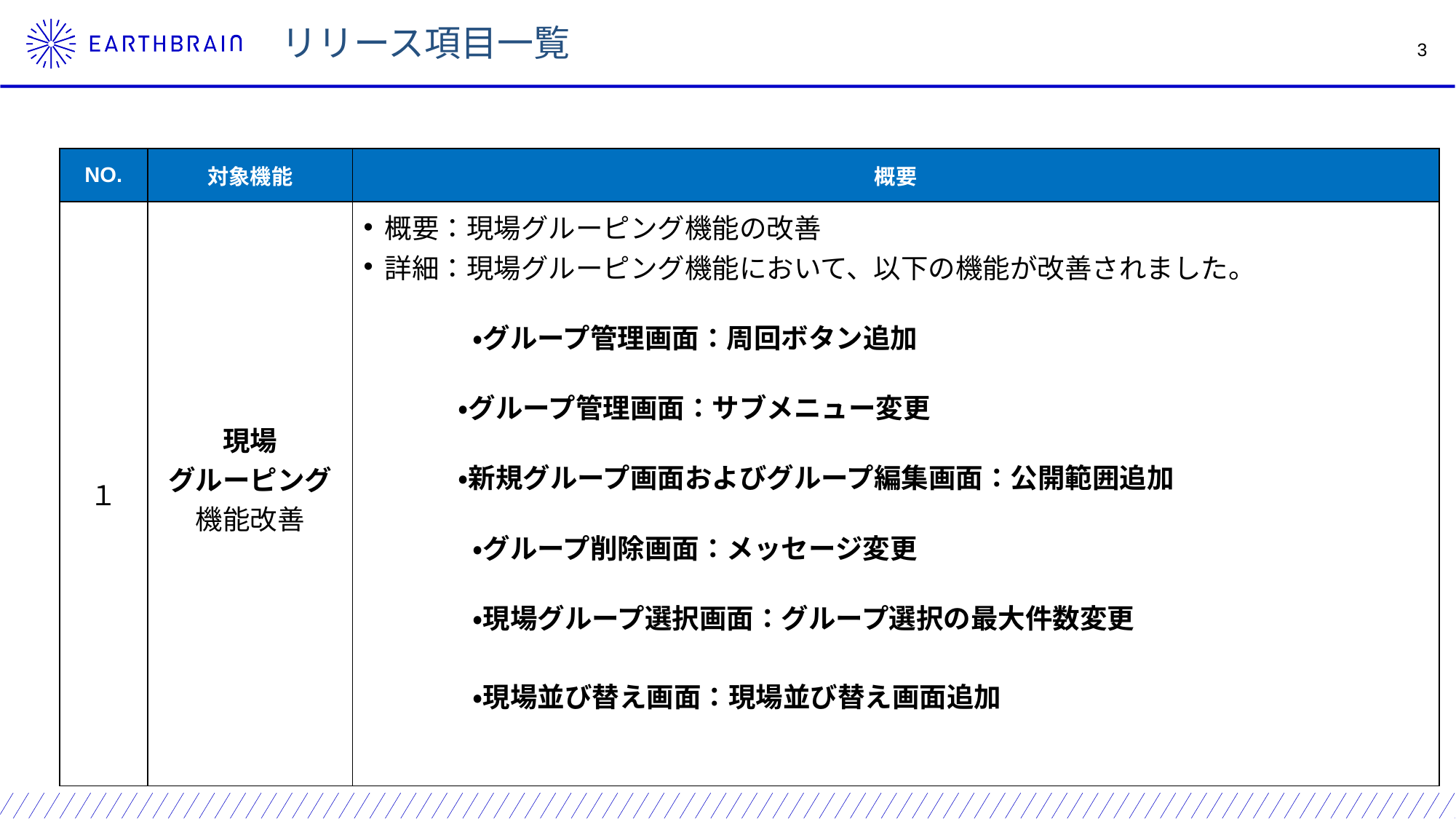

リリース項目一覧
| NO. | 対象機能 | 概要 |
| --- | --- | --- |
| １ | 現場 グルーピング機能改善 | 概要：現場グルーピング機能の改善 詳細：現場グルーピング機能において、以下の機能が改善されました。 　　　　・グループ管理画面：周回ボタン追加 ・グループ管理画面：サブメニュー変更 ・新規グループ画面およびグループ編集画面：公開範囲追加 　　　　・グループ削除画面：メッセージ変更 　　　　・現場グループ選択画面：グループ選択の最大件数変更 　　　　・現場並び替え画面：現場並び替え画面追加 |